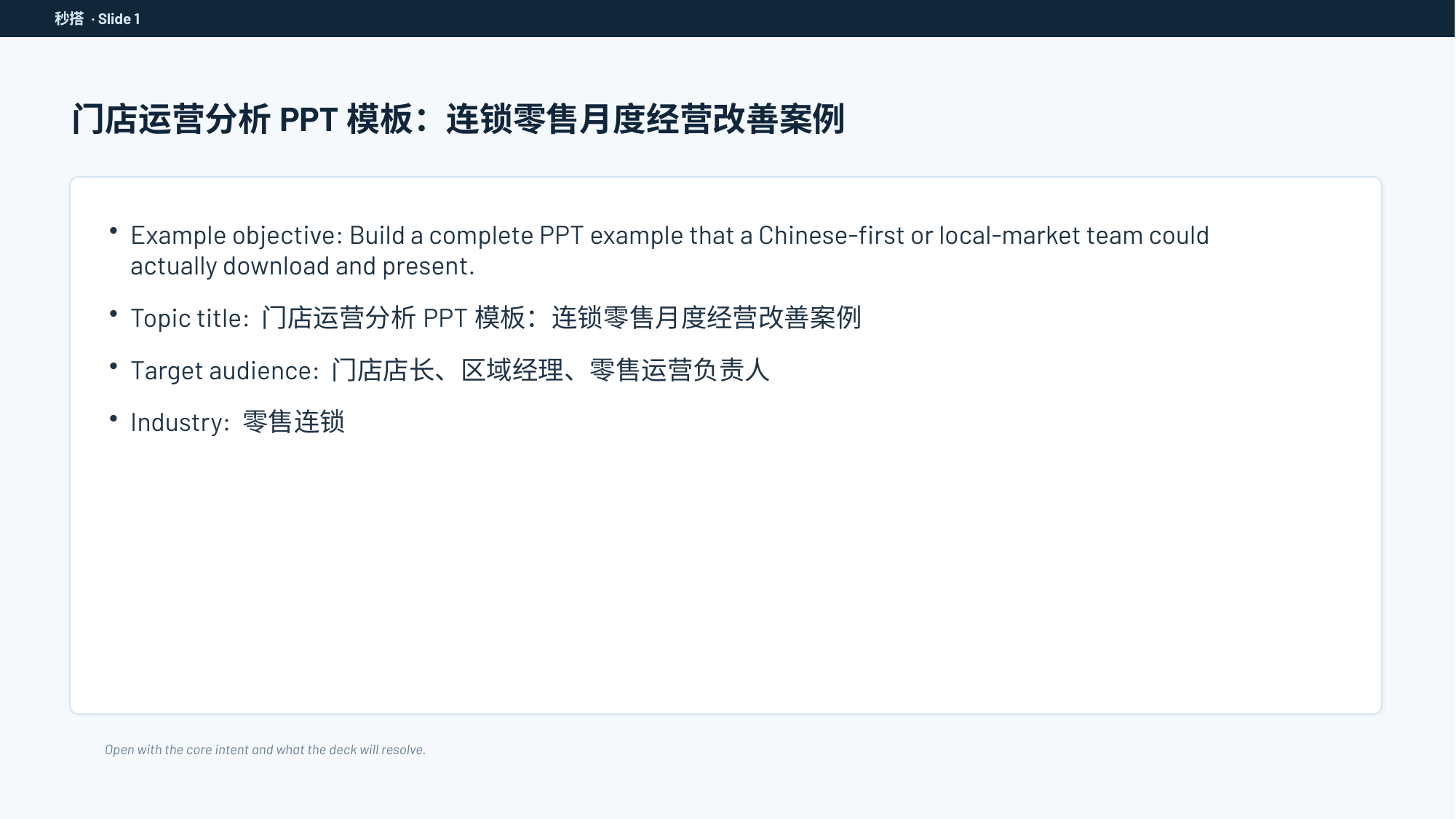

秒搭 · Slide 1
门店运营分析PPT模板：连锁零售月度经营改善案例

Example objective: Build a complete PPT example that a Chinese-first or local-market team could actually download and present.
Topic title: 门店运营分析PPT模板：连锁零售月度经营改善案例
Target audience: 门店店长、区域经理、零售运营负责人
Industry: 零售连锁
Open with the core intent and what the deck will resolve.